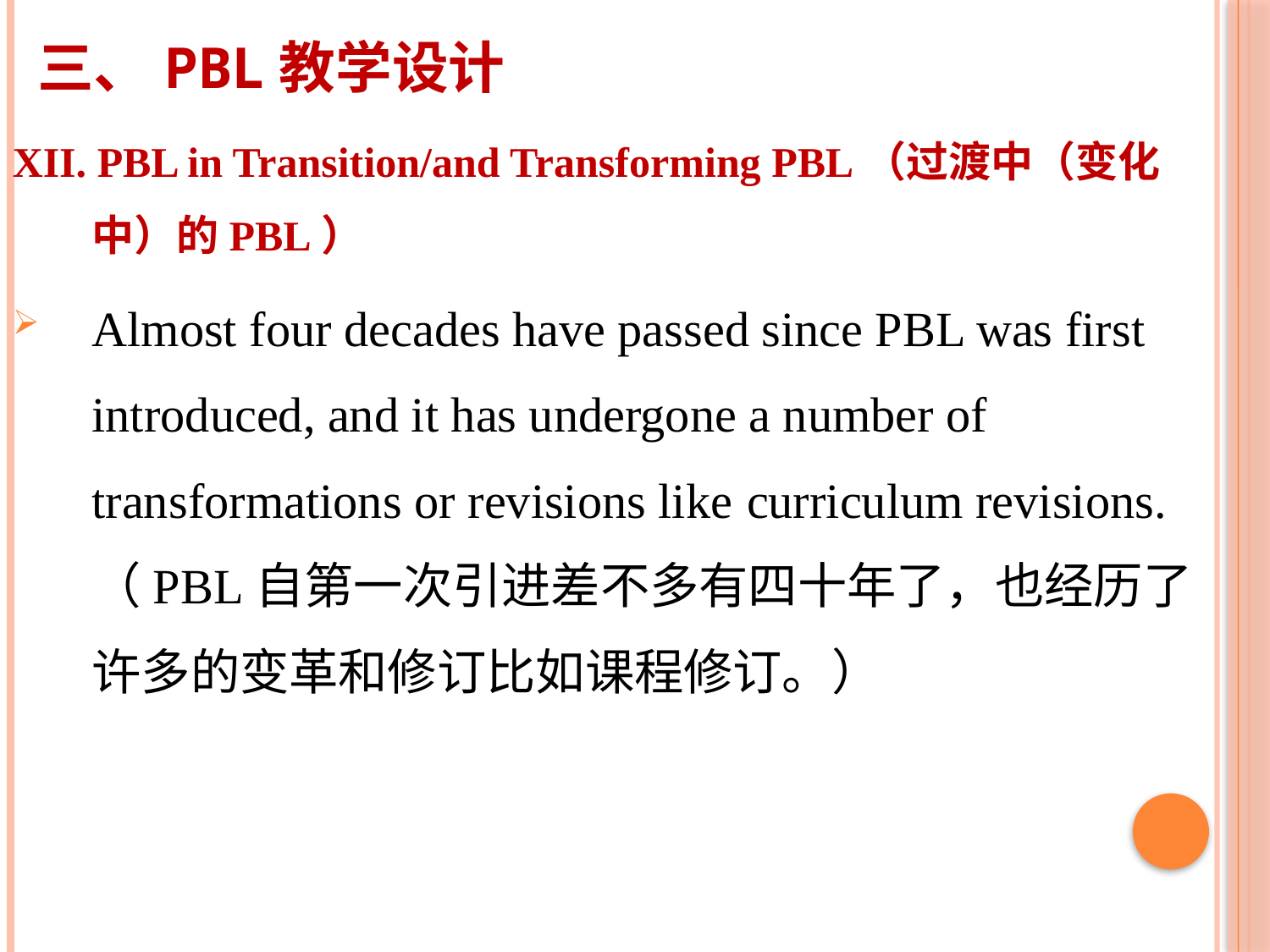

# 三、PBL教学设计
XII. PBL in Transition/and Transforming PBL（过渡中（变化中）的PBL）
Almost four decades have passed since PBL was first introduced, and it has undergone a number of transformations or revisions like curriculum revisions. （PBL自第一次引进差不多有四十年了，也经历了许多的变革和修订比如课程修订。）